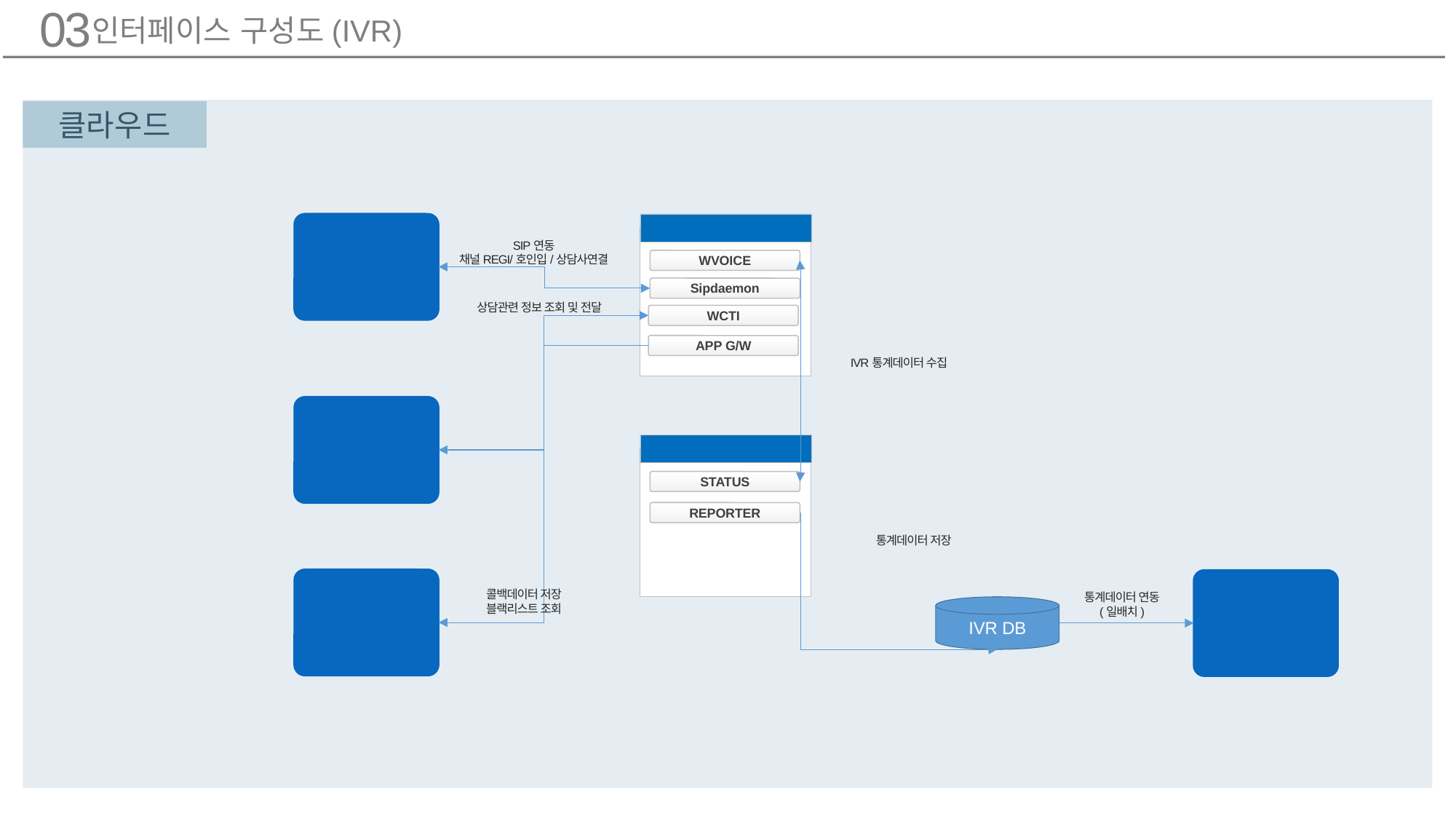

03
인터페이스 구성도(IVR)

클라우드
PBX
IVR(VOICE)

WVOICE
APP G/W
Sipdaemon
WCTI
SIP연동
채널REGI/호인입/상담사연결
상담관련 정보 조회 및 전달
IVR통계데이터 수집
CTI
IVR(STATUS)

STATUS
REPORTER
통계데이터 저장
상담APP
통합통계
콜백데이터 저장
블랙리스트 조회
통계데이터 연동
(일배치)
IVR DB